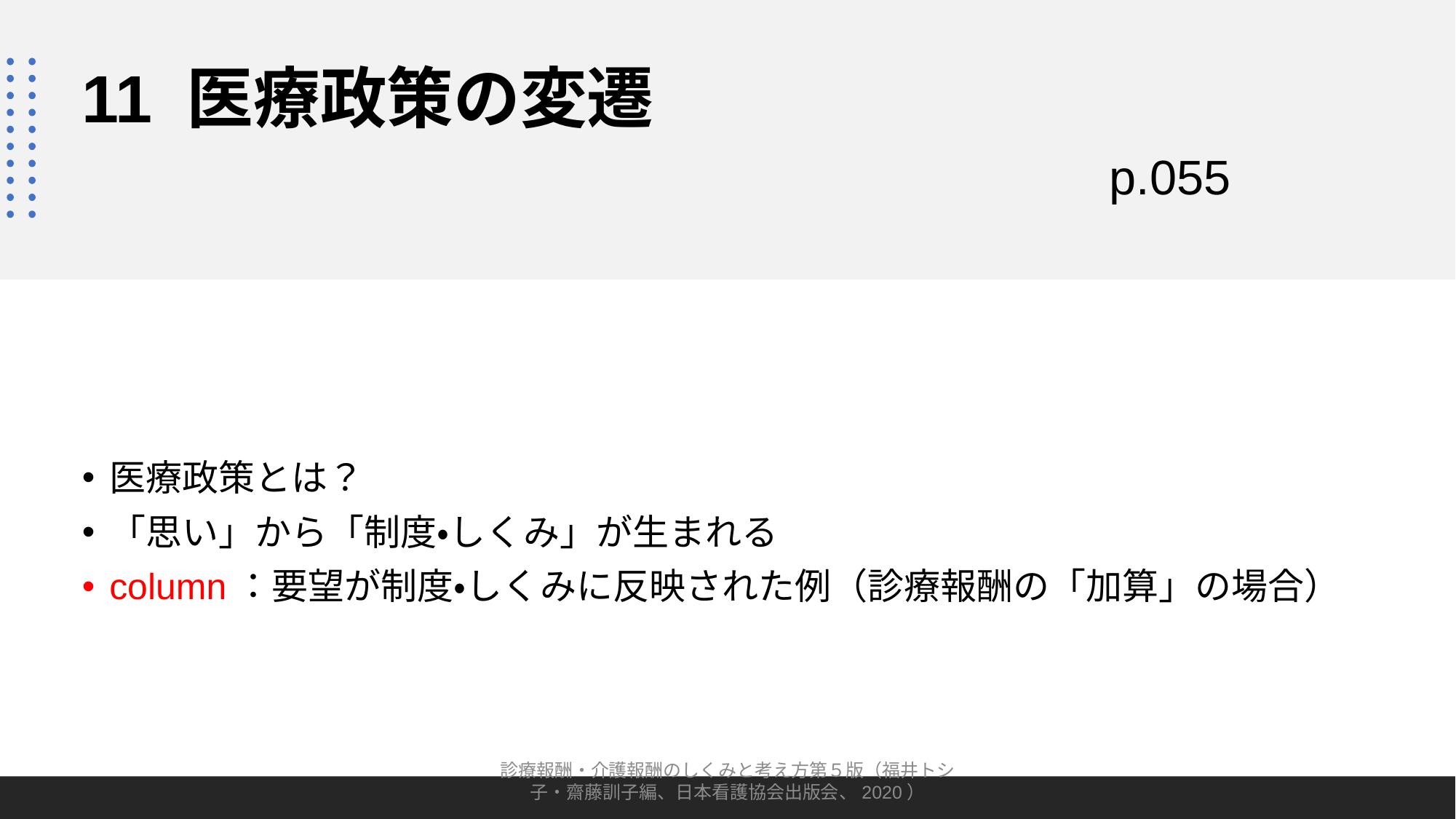

# 11 医療政策の変遷 p.055

医療政策とは？
「思い」から「制度・しくみ」が生まれる
column：要望が制度・しくみに反映された例（診療報酬の「加算」の場合）
診療報酬・介護報酬のしくみと考え方第５版（福井トシ子・齋藤訓子編、日本看護協会出版会、2020）